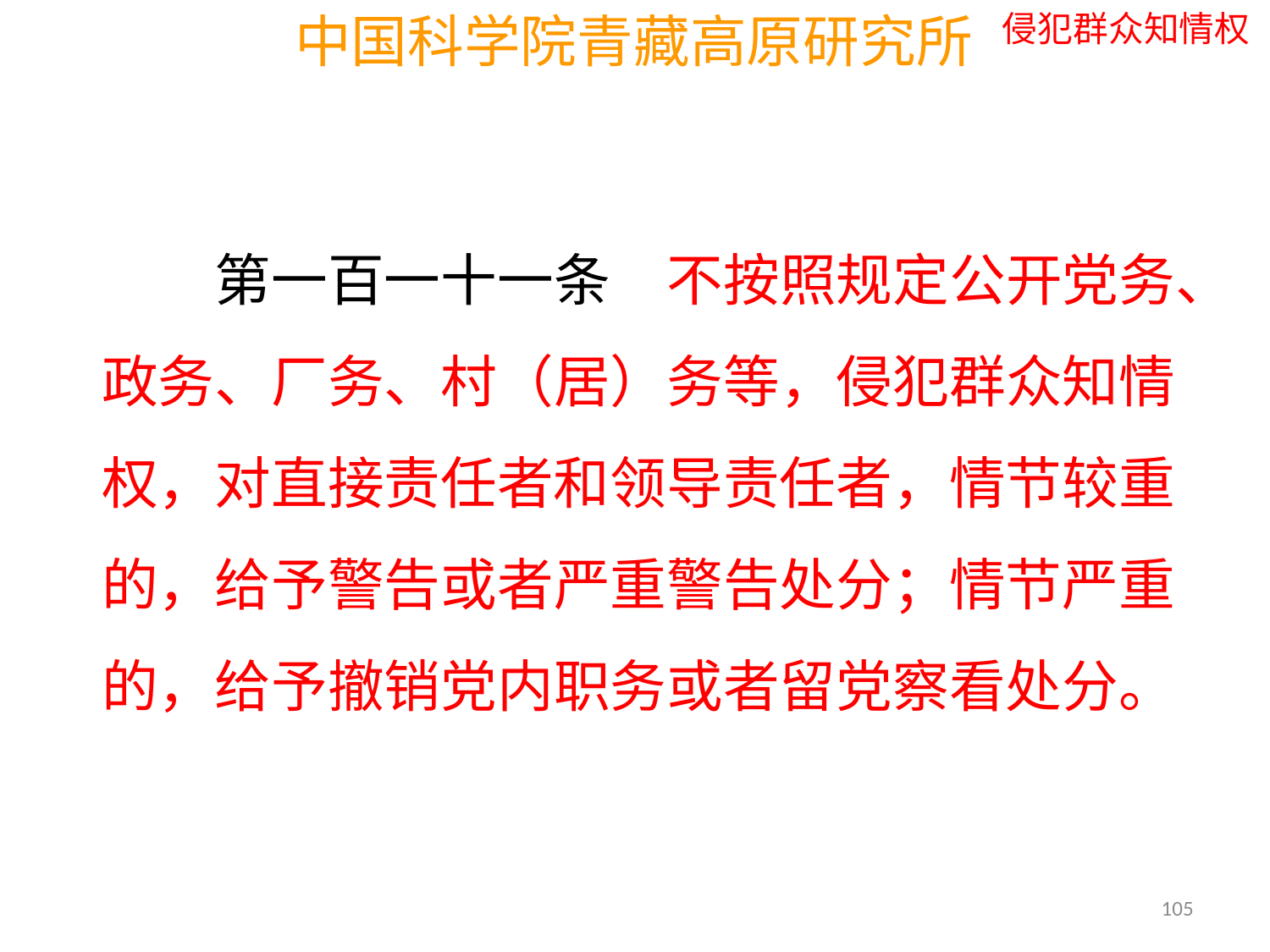

侵犯群众知情权
　　第一百一十一条　不按照规定公开党务、政务、厂务、村（居）务等，侵犯群众知情权，对直接责任者和领导责任者，情节较重的，给予警告或者严重警告处分；情节严重的，给予撤销党内职务或者留党察看处分。
105